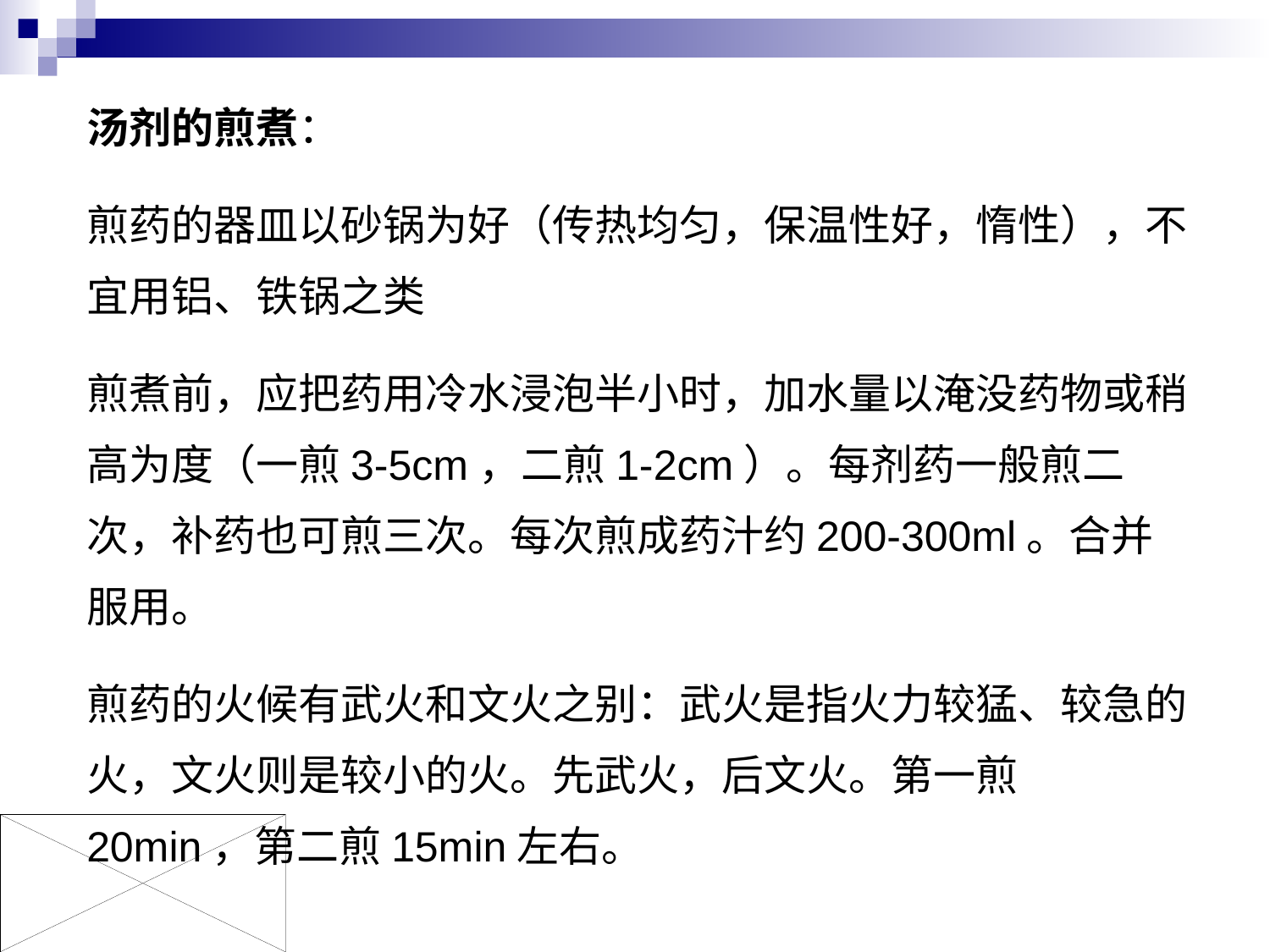

汤剂的煎煮：
煎药的器皿以砂锅为好（传热均匀，保温性好，惰性），不宜用铝、铁锅之类
煎煮前，应把药用冷水浸泡半小时，加水量以淹没药物或稍高为度（一煎3-5cm，二煎1-2cm）。每剂药一般煎二次，补药也可煎三次。每次煎成药汁约200-300ml。合并服用。
煎药的火候有武火和文火之别：武火是指火力较猛、较急的火，文火则是较小的火。先武火，后文火。第一煎20min，第二煎15min左右。